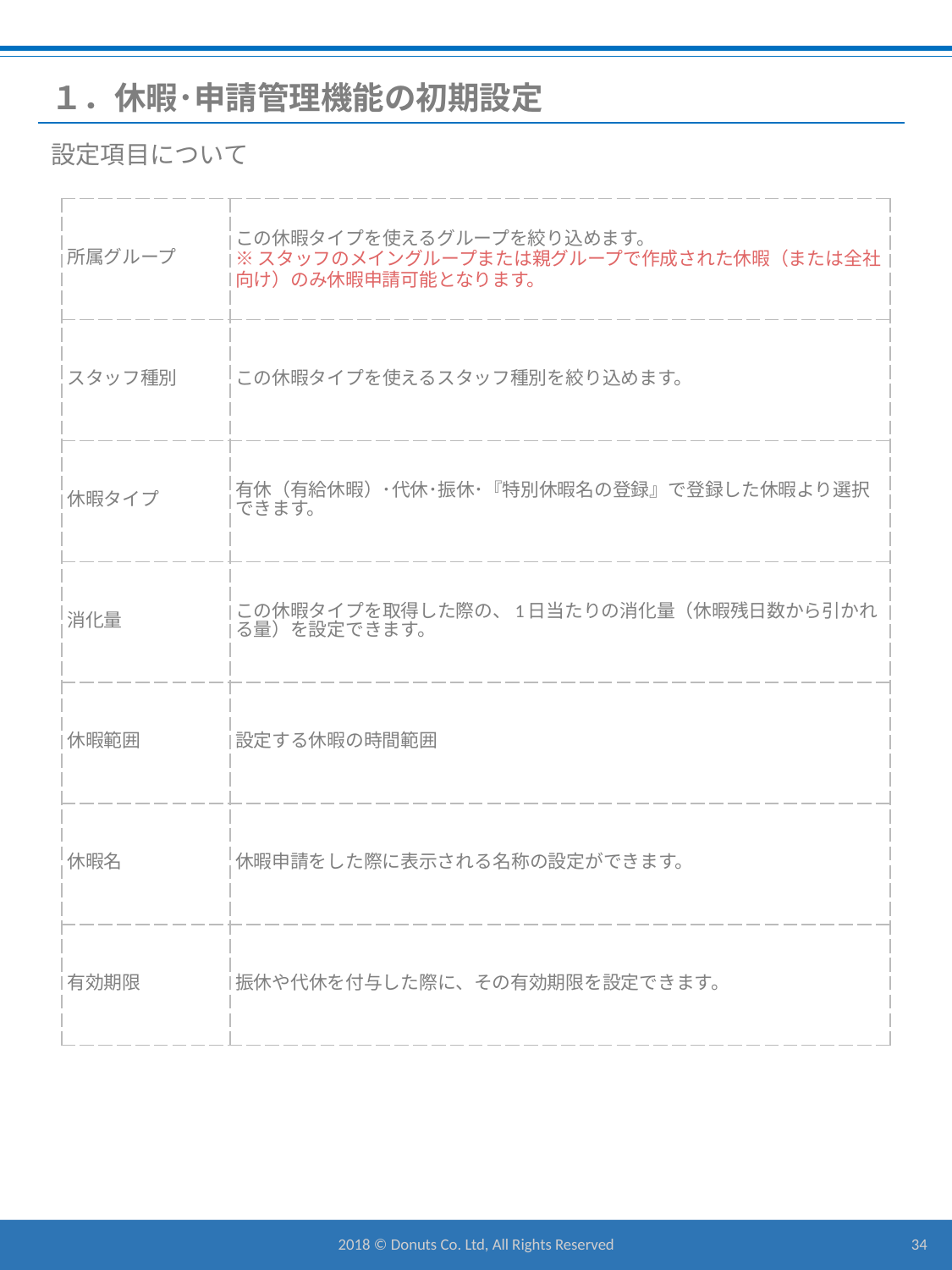

１．休暇･申請管理機能の初期設定
設定項目について
| 所属グループ | この休暇タイプを使えるグループを絞り込めます。 ※スタッフのメイングループまたは親グループで作成された休暇（または全社向け）のみ休暇申請可能となります。 |
| --- | --- |
| スタッフ種別 | この休暇タイプを使えるスタッフ種別を絞り込めます。 |
| 休暇タイプ | 有休（有給休暇）･代休･振休･『特別休暇名の登録』で登録した休暇より選択できます。 |
| 消化量 | この休暇タイプを取得した際の、1日当たりの消化量（休暇残日数から引かれる量）を設定できます。 |
| 休暇範囲 | 設定する休暇の時間範囲 |
| 休暇名 | 休暇申請をした際に表示される名称の設定ができます。 |
| 有効期限 | 振休や代休を付与した際に、その有効期限を設定できます。 |
2018 © Donuts Co. Ltd, All Rights Reserved
34